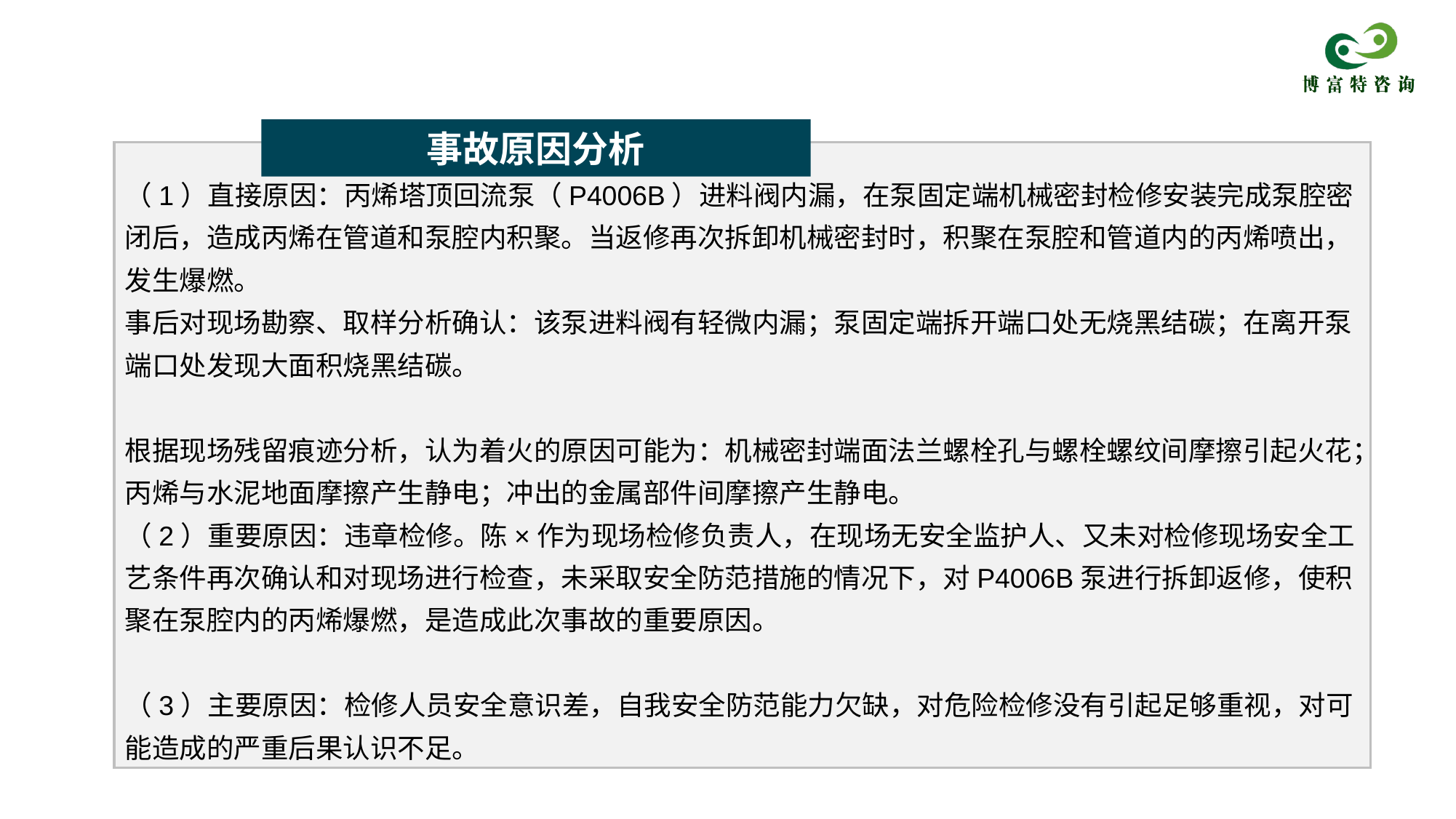

事故原因分析

（1）直接原因：丙烯塔顶回流泵（P4006B）进料阀内漏，在泵固定端机械密封检修安装完成泵腔密闭后，造成丙烯在管道和泵腔内积聚。当返修再次拆卸机械密封时，积聚在泵腔和管道内的丙烯喷出，发生爆燃。
事后对现场勘察、取样分析确认：该泵进料阀有轻微内漏；泵固定端拆开端口处无烧黑结碳；在离开泵端口处发现大面积烧黑结碳。

根据现场残留痕迹分析，认为着火的原因可能为：机械密封端面法兰螺栓孔与螺栓螺纹间摩擦引起火花；丙烯与水泥地面摩擦产生静电；冲出的金属部件间摩擦产生静电。
（2）重要原因：违章检修。陈×作为现场检修负责人，在现场无安全监护人、又未对检修现场安全工艺条件再次确认和对现场进行检查，未采取安全防范措施的情况下，对P4006B泵进行拆卸返修，使积聚在泵腔内的丙烯爆燃，是造成此次事故的重要原因。

（3）主要原因：检修人员安全意识差，自我安全防范能力欠缺，对危险检修没有引起足够重视，对可能造成的严重后果认识不足。